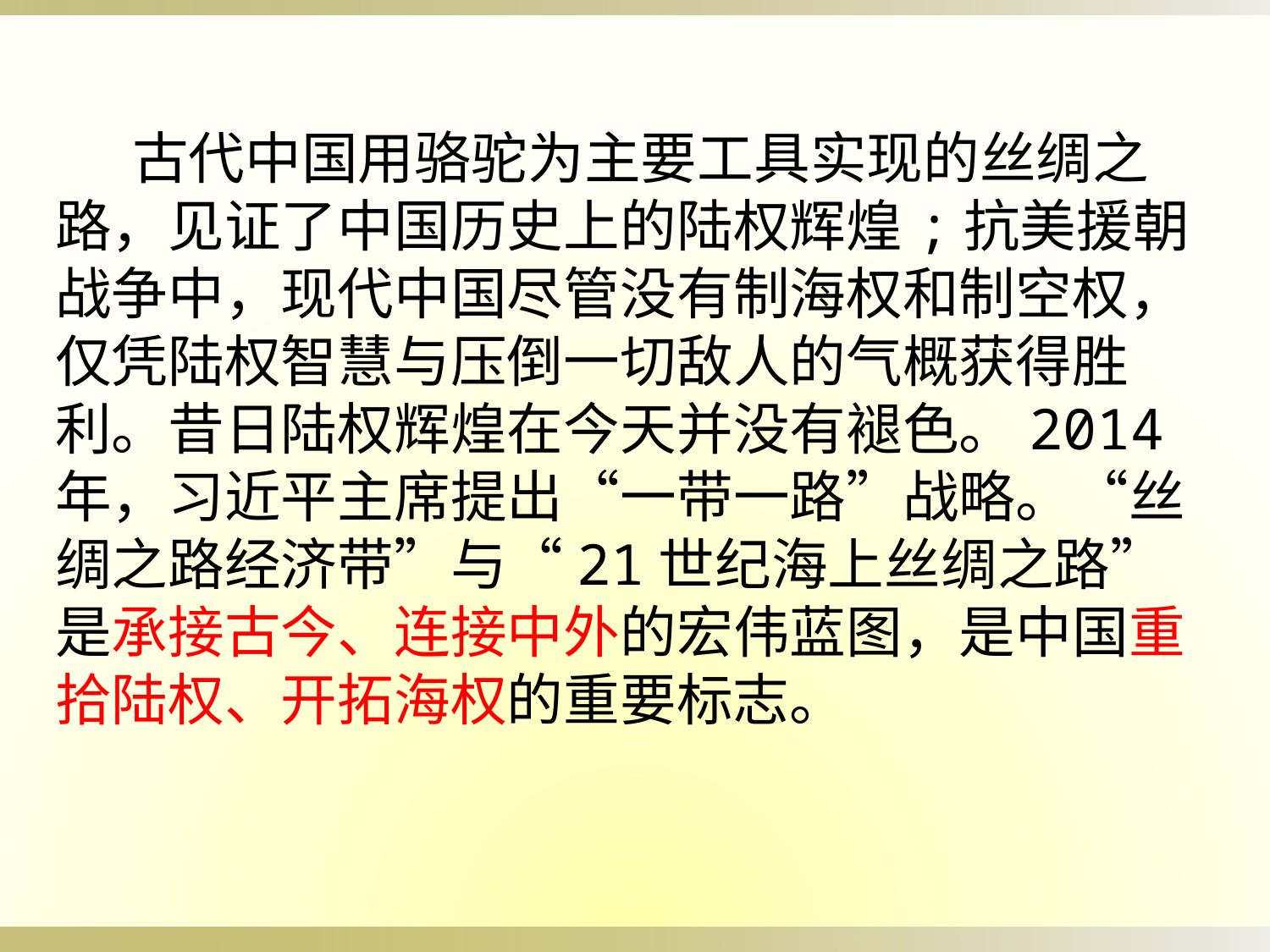

古代中国用骆驼为主要工具实现的丝绸之路，见证了中国历史上的陆权辉煌;抗美援朝战争中，现代中国尽管没有制海权和制空权，仅凭陆权智慧与压倒一切敌人的气概获得胜利。昔日陆权辉煌在今天并没有褪色。2014年，习近平主席提出“一带一路”战略。“丝绸之路经济带”与“21世纪海上丝绸之路”是承接古今、连接中外的宏伟蓝图，是中国重拾陆权、开拓海权的重要标志。